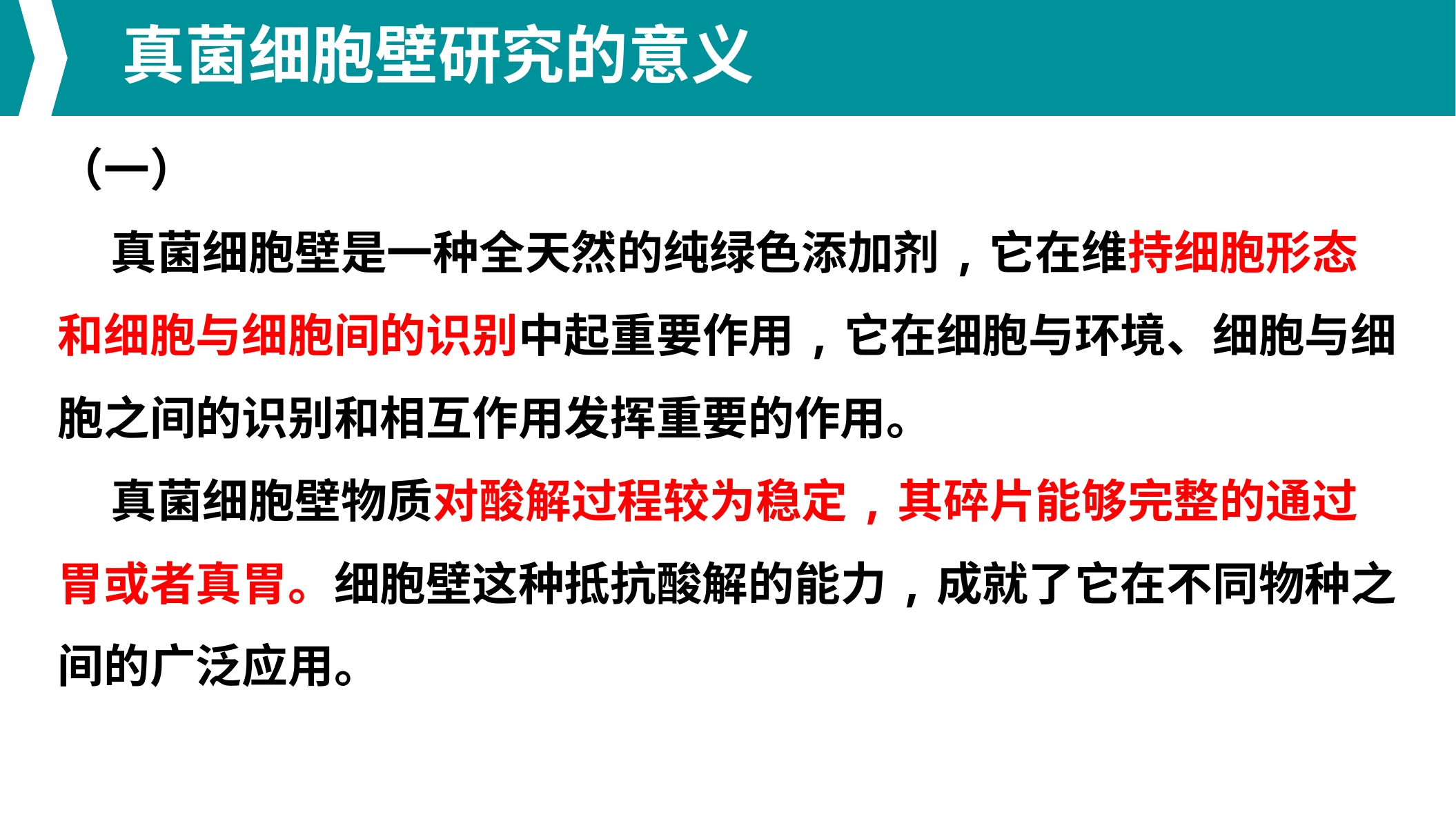

真菌细胞壁研究的意义
（一）
    真菌细胞壁是一种全天然的纯绿色添加剂,它在维持细胞形态和细胞与细胞间的识别中起重要作用,它在细胞与环境、细胞与细胞之间的识别和相互作用发挥重要的作用。
    真菌细胞壁物质对酸解过程较为稳定,其碎片能够完整的通过胃或者真胃。细胞壁这种抵抗酸解的能力,成就了它在不同物种之间的广泛应用。
点击请替换文字内容
点击请替换文字内容
请替换文字内容，添加相关标题，修改文字内容，也可以直接复制你的内容到此。请替换文字内容，添加相关标题，修改文字内容，也可以直接复制你的内容到此。请替换文字内容，添加相关标题，修改文字内容，也可以直接复制你的内容到此。
请替换文字内容，添加相关标题，修改文字内容，也可以直接复制你的内容到此。请替换文字内容，添加相关标题，修改文字内容，也可以直接复制你的内容到此。请替换文字内容，添加相关标题，修改文字内容，也可以直接复制你的内容到此。